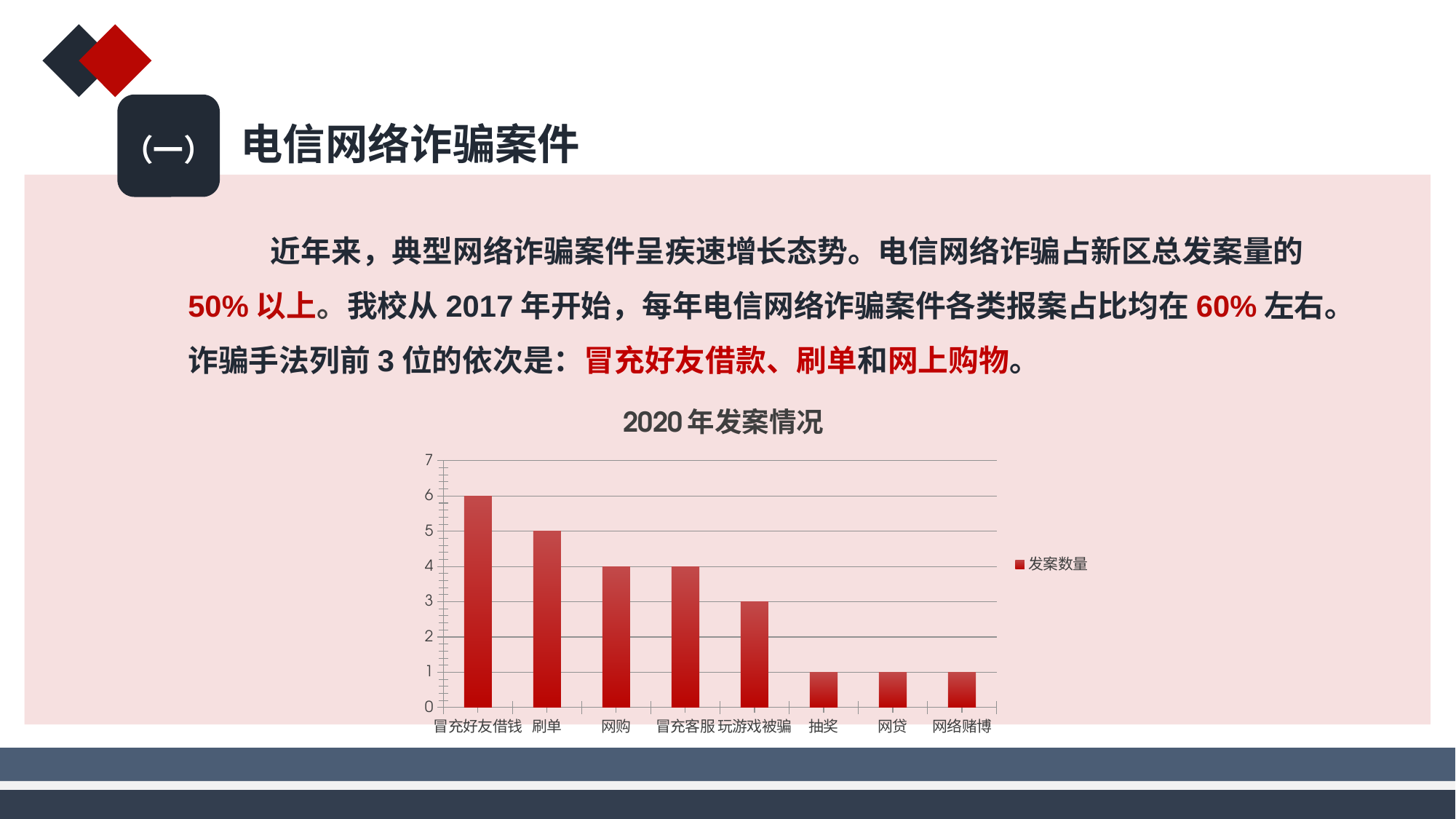

（一）
电信网络诈骗案件

   近年来，典型网络诈骗案件呈疾速增长态势。电信网络诈骗占新区总发案量的50%以上。我校从2017年开始，每年电信网络诈骗案件各类报案占比均在60%左右。诈骗手法列前3位的依次是：冒充好友借款、刷单和网上购物。

### Chart: 2020年发案情况

| Category | 发案数量 |
|---|---|
| 冒充好友借钱 | 6.0 |
| 刷单 | 5.0 |
| 网购 | 4.0 |
| 冒充客服 | 4.0 |
| 玩游戏被骗 | 3.0 |
| 抽奖 | 1.0 |
| 网贷 | 1.0 |
| 网络赌博 | 1.0 |